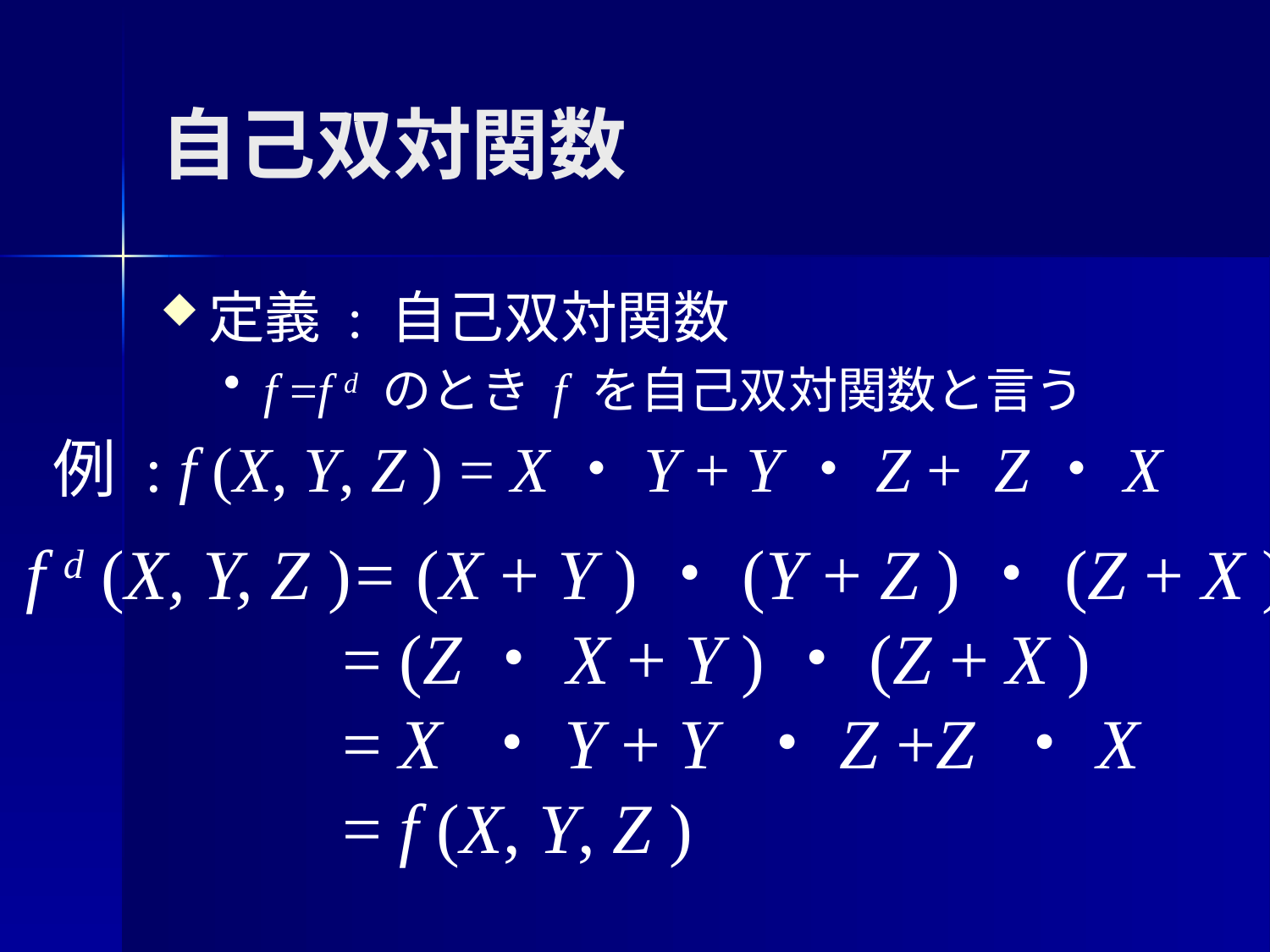

# 自己双対関数
定義 : 自己双対関数
f =f d のとき f を自己双対関数と言う
例 : f (X, Y, Z ) = X・Y + Y・Z +  Z・X
f d (X, Y, Z )= (X + Y )・(Y + Z )・(Z + X )
                  = (Z・X + Y )・(Z + X )
                  = X ・Y + Y ・Z +Z ・X
                  = f (X, Y, Z )